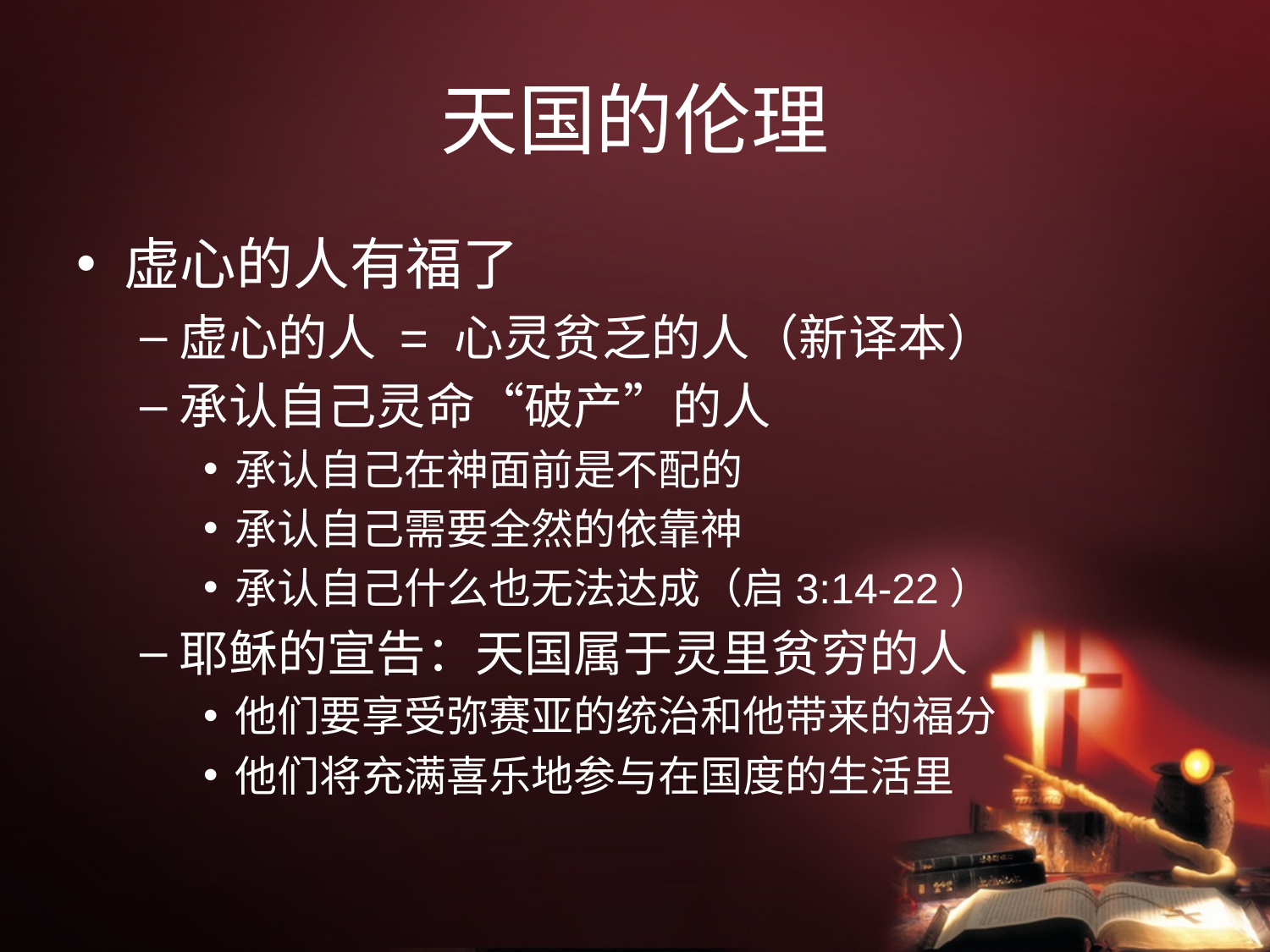

# 天国的伦理
虚心的人有福了
虚心的人 = 心灵贫乏的人（新译本）
承认自己灵命“破产”的人
承认自己在神面前是不配的
承认自己需要全然的依靠神
承认自己什么也无法达成（启3:14-22）
耶稣的宣告：天国属于灵里贫穷的人
他们要享受弥赛亚的统治和他带来的福分
他们将充满喜乐地参与在国度的生活里